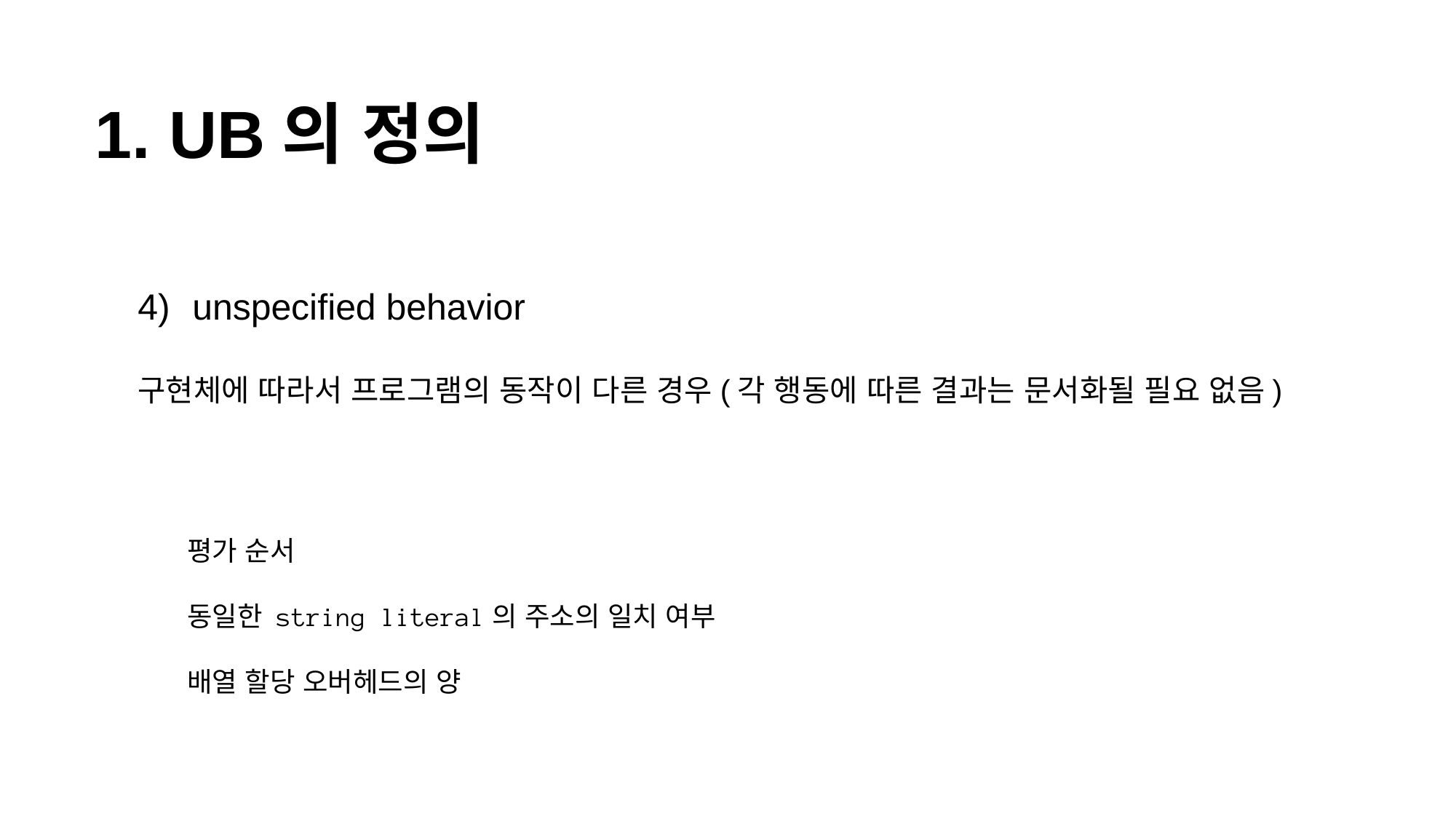

1. UB의 정의
unspecified behavior

구현체에 따라서 프로그램의 동작이 다른 경우(각 행동에 따른 결과는 문서화될 필요 없음)
평가 순서

동일한 string literal의 주소의 일치 여부

배열 할당 오버헤드의 양